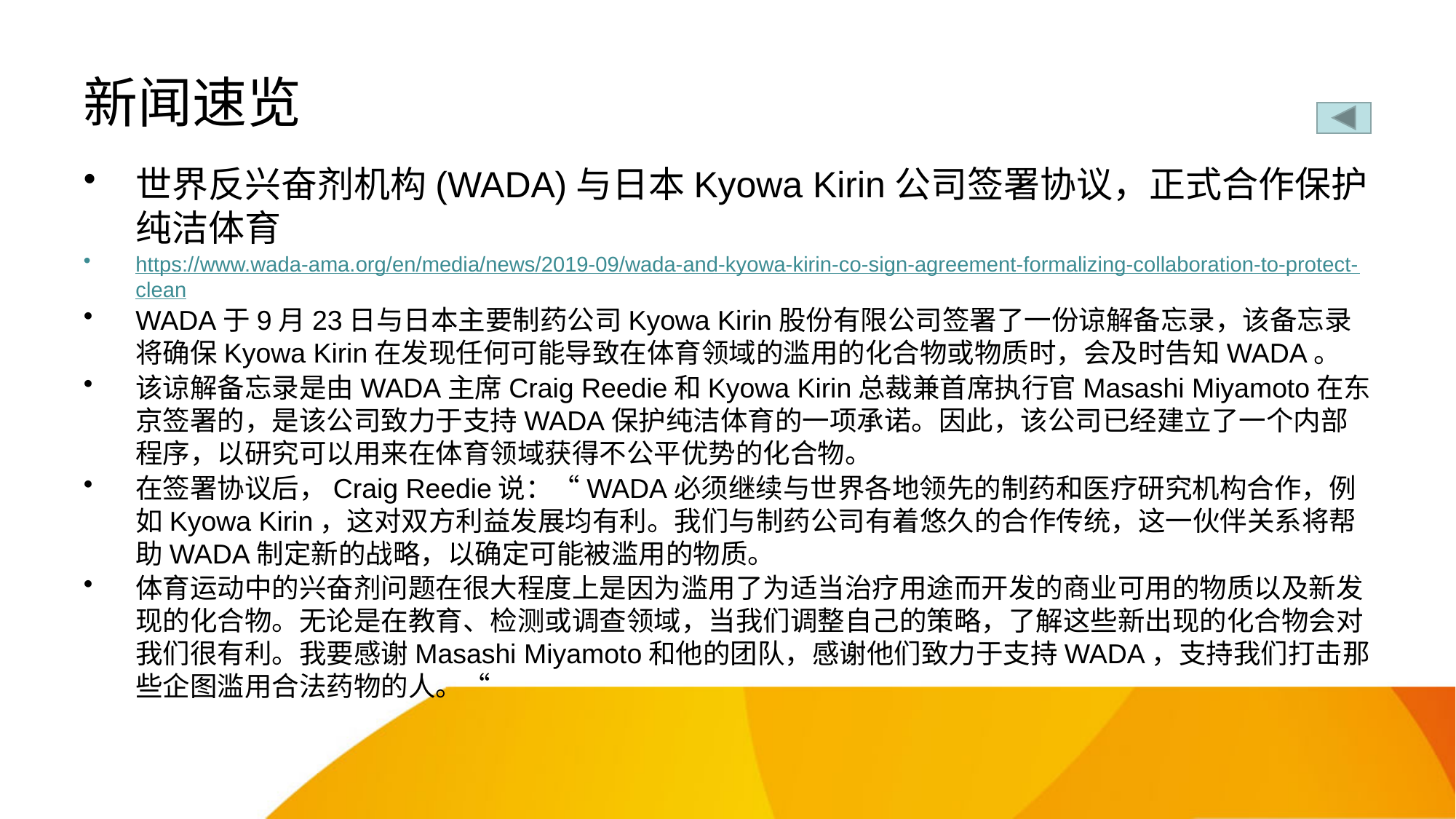

# 新闻速览

世界反兴奋剂机构(WADA)与日本Kyowa Kirin公司签署协议，正式合作保护纯洁体育
https://www.wada-ama.org/en/media/news/2019-09/wada-and-kyowa-kirin-co-sign-agreement-formalizing-collaboration-to-protect-clean
WADA于9月23日与日本主要制药公司Kyowa Kirin股份有限公司签署了一份谅解备忘录，该备忘录将确保Kyowa Kirin在发现任何可能导致在体育领域的滥用的化合物或物质时，会及时告知WADA。
该谅解备忘录是由WADA主席Craig Reedie和Kyowa Kirin总裁兼首席执行官Masashi Miyamoto在东京签署的，是该公司致力于支持WADA保护纯洁体育的一项承诺。因此，该公司已经建立了一个内部程序，以研究可以用来在体育领域获得不公平优势的化合物。
在签署协议后，Craig Reedie说：“WADA必须继续与世界各地领先的制药和医疗研究机构合作，例如Kyowa Kirin，这对双方利益发展均有利。我们与制药公司有着悠久的合作传统，这一伙伴关系将帮助WADA制定新的战略，以确定可能被滥用的物质。
体育运动中的兴奋剂问题在很大程度上是因为滥用了为适当治疗用途而开发的商业可用的物质以及新发现的化合物。无论是在教育、检测或调查领域，当我们调整自己的策略，了解这些新出现的化合物会对我们很有利。我要感谢Masashi Miyamoto和他的团队，感谢他们致力于支持WADA，支持我们打击那些企图滥用合法药物的人。“